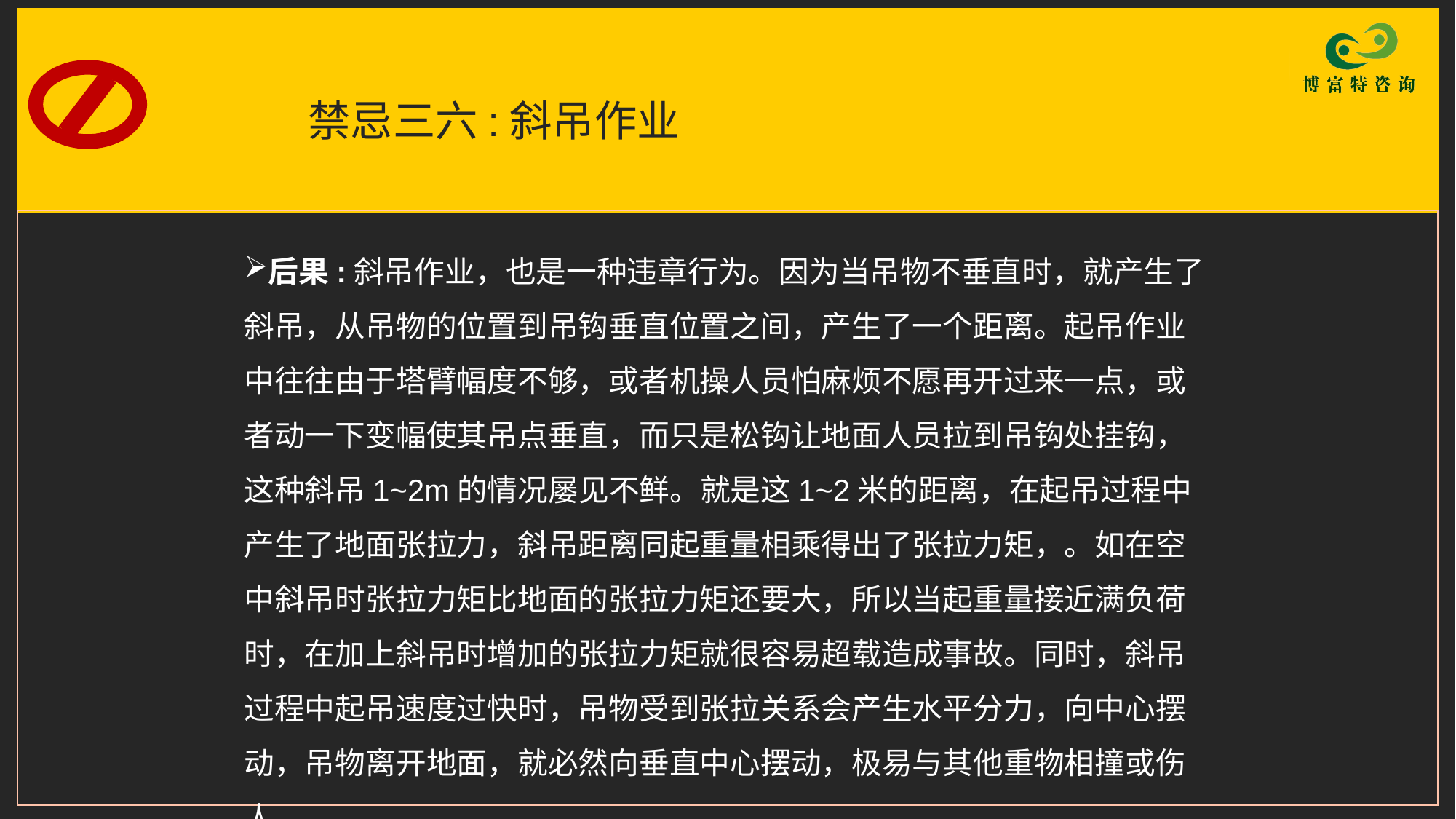

# 禁忌三六:斜吊作业
后果:斜吊作业，也是一种违章行为。因为当吊物不垂直时，就产生了斜吊，从吊物的位置到吊钩垂直位置之间，产生了一个距离。起吊作业中往往由于塔臂幅度不够，或者机操人员怕麻烦不愿再开过来一点，或者动一下变幅使其吊点垂直，而只是松钩让地面人员拉到吊钩处挂钩，这种斜吊1~2m的情况屡见不鲜。就是这1~2米的距离，在起吊过程中产生了地面张拉力，斜吊距离同起重量相乘得出了张拉力矩，。如在空中斜吊时张拉力矩比地面的张拉力矩还要大，所以当起重量接近满负荷时，在加上斜吊时增加的张拉力矩就很容易超载造成事故。同时，斜吊过程中起吊速度过快时，吊物受到张拉关系会产生水平分力，向中心摆动，吊物离开地面，就必然向垂直中心摆动，极易与其他重物相撞或伤人